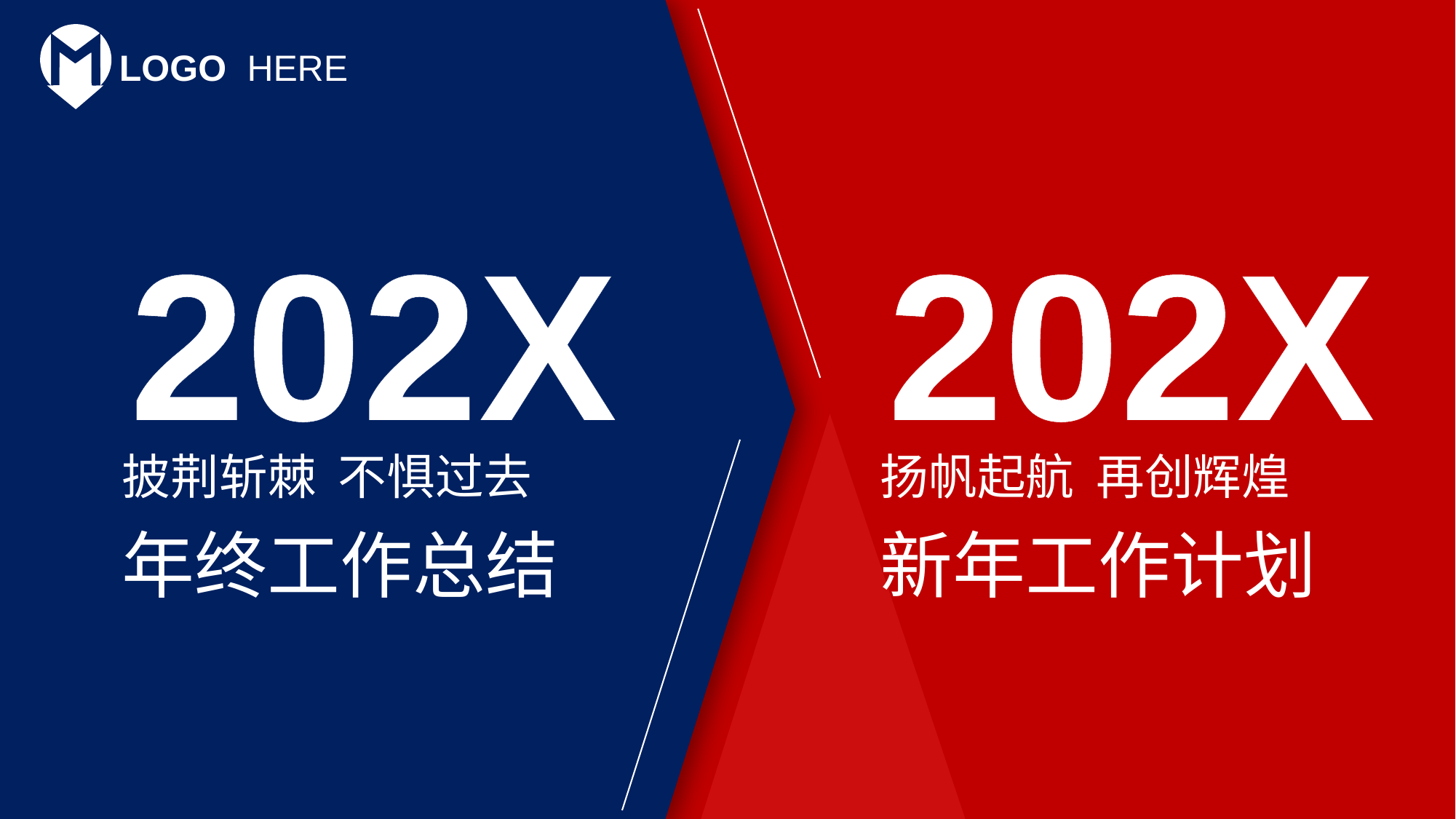

LOGO  HERE
202X
202X

披荆斩棘  不惧过去
扬帆起航  再创辉煌
年终工作总结
新年工作计划